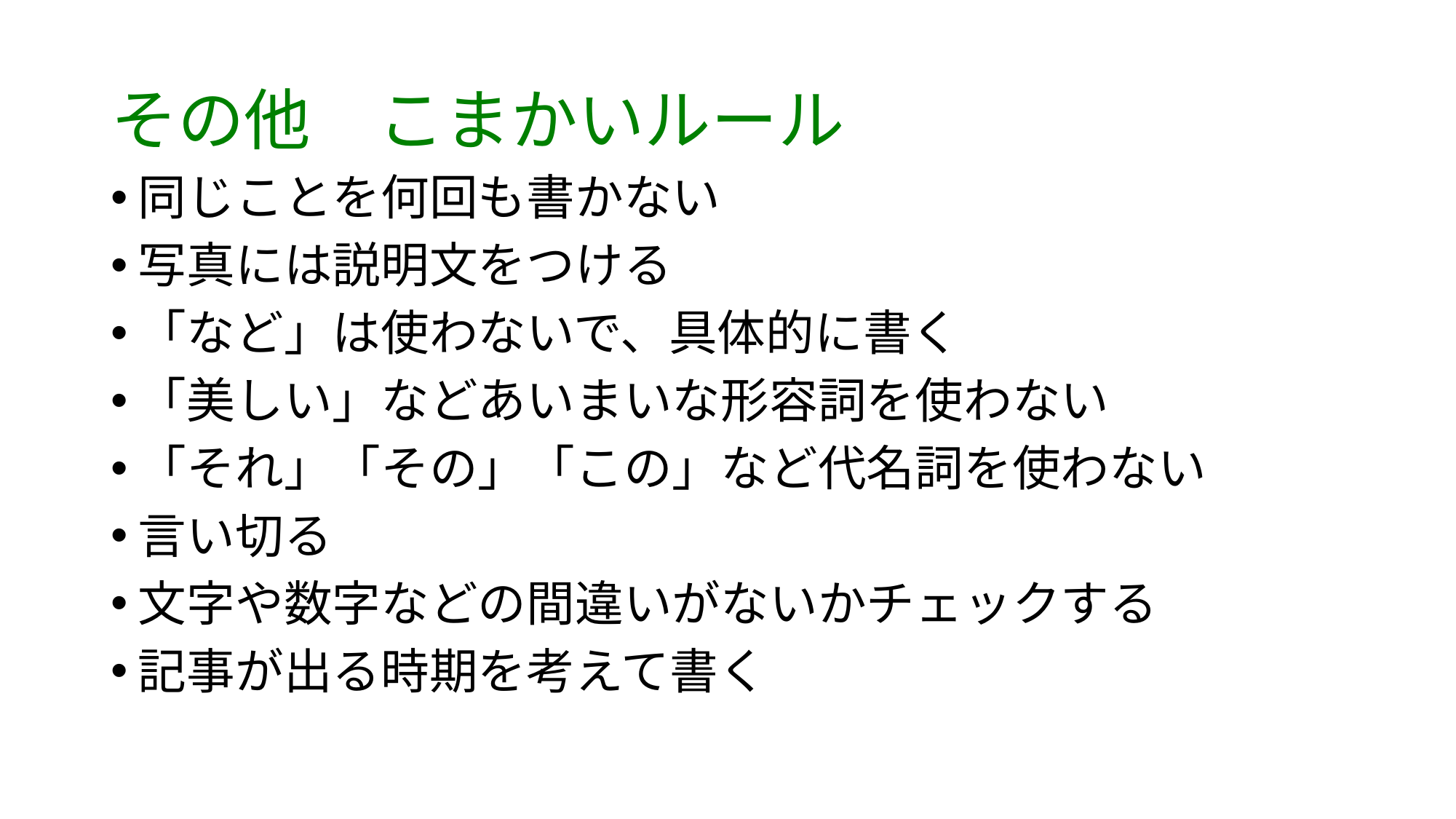

# その他　こまかいルール
同じことを何回も書かない
写真には説明文をつける
「など」は使わないで、具体的に書く
「美しい」などあいまいな形容詞を使わない
「それ」「その」「この」など代名詞を使わない
言い切る
文字や数字などの間違いがないかチェックする
記事が出る時期を考えて書く